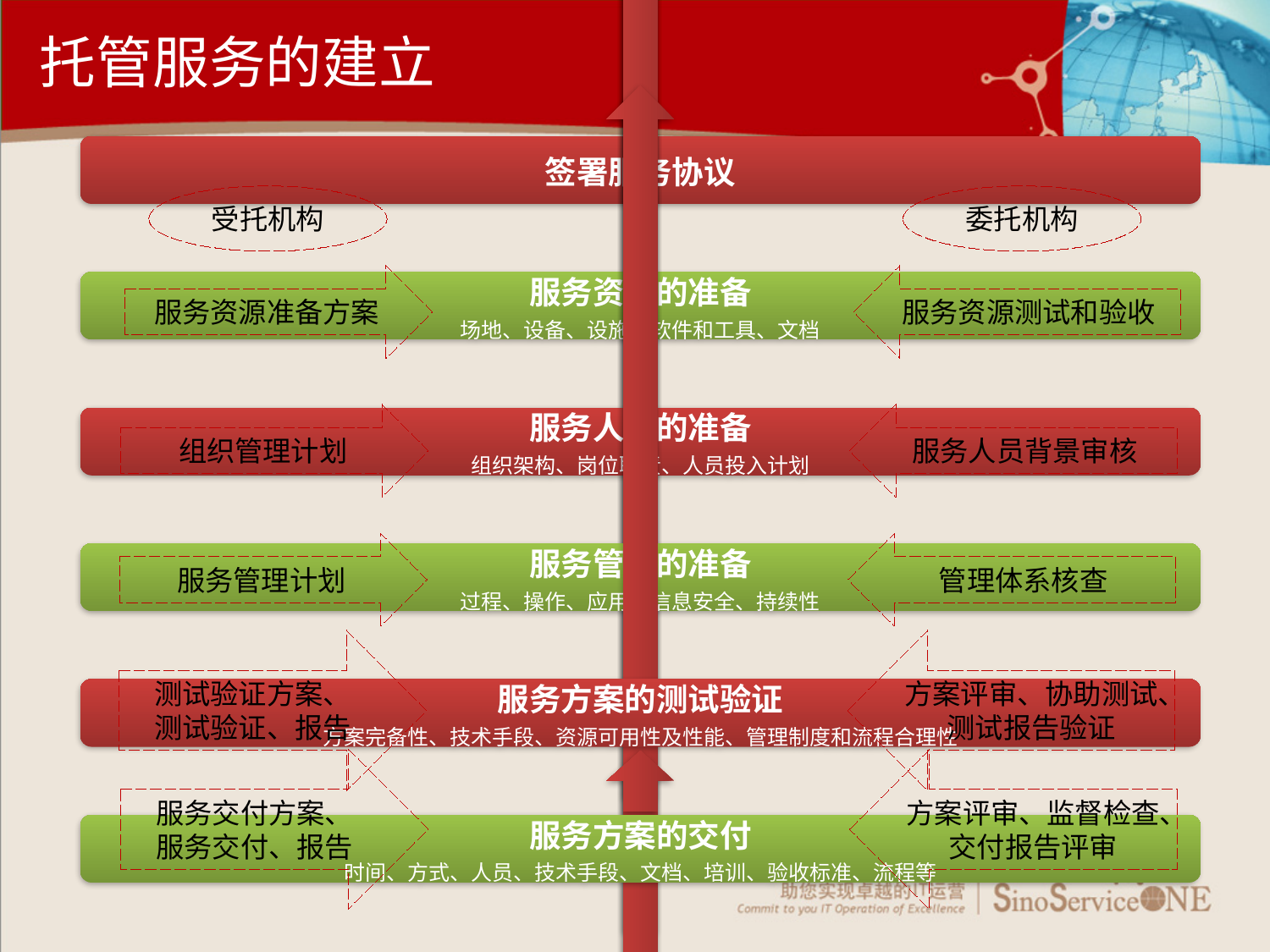

托管服务的建立
签署服务协议
服务资源的准备
场地、设备、设施、软件和工具、文档
服务人员的准备
组织架构、岗位职责、人员投入计划
服务管理的准备
过程、操作、应用、信息安全、持续性
服务方案的测试验证
方案完备性、技术手段、资源可用性及性能、管理制度和流程合理性
服务方案的交付
时间、方式、人员、技术手段、文档、培训、验收标准、流程等
受托机构
委托机构
服务资源准备方案
服务资源测试和验收
组织管理计划
服务人员背景审核
服务管理计划
管理体系核查
测试验证方案、
测试验证、报告
方案评审、协助测试、
测试报告验证
服务交付方案、
服务交付、报告
方案评审、监督检查、
交付报告评审